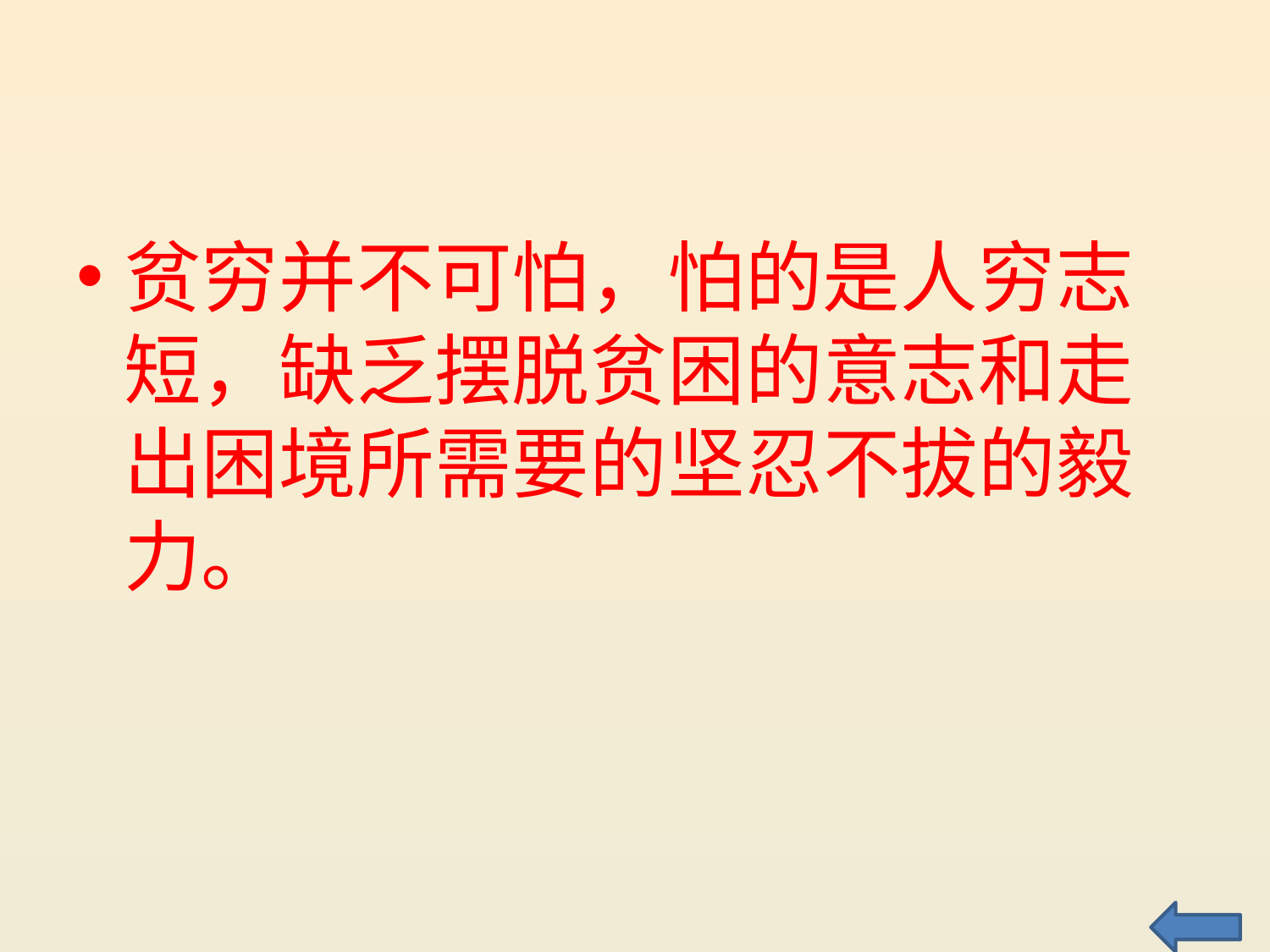

贫穷并不可怕，怕的是人穷志短，缺乏摆脱贫困的意志和走出困境所需要的坚忍不拔的毅力。